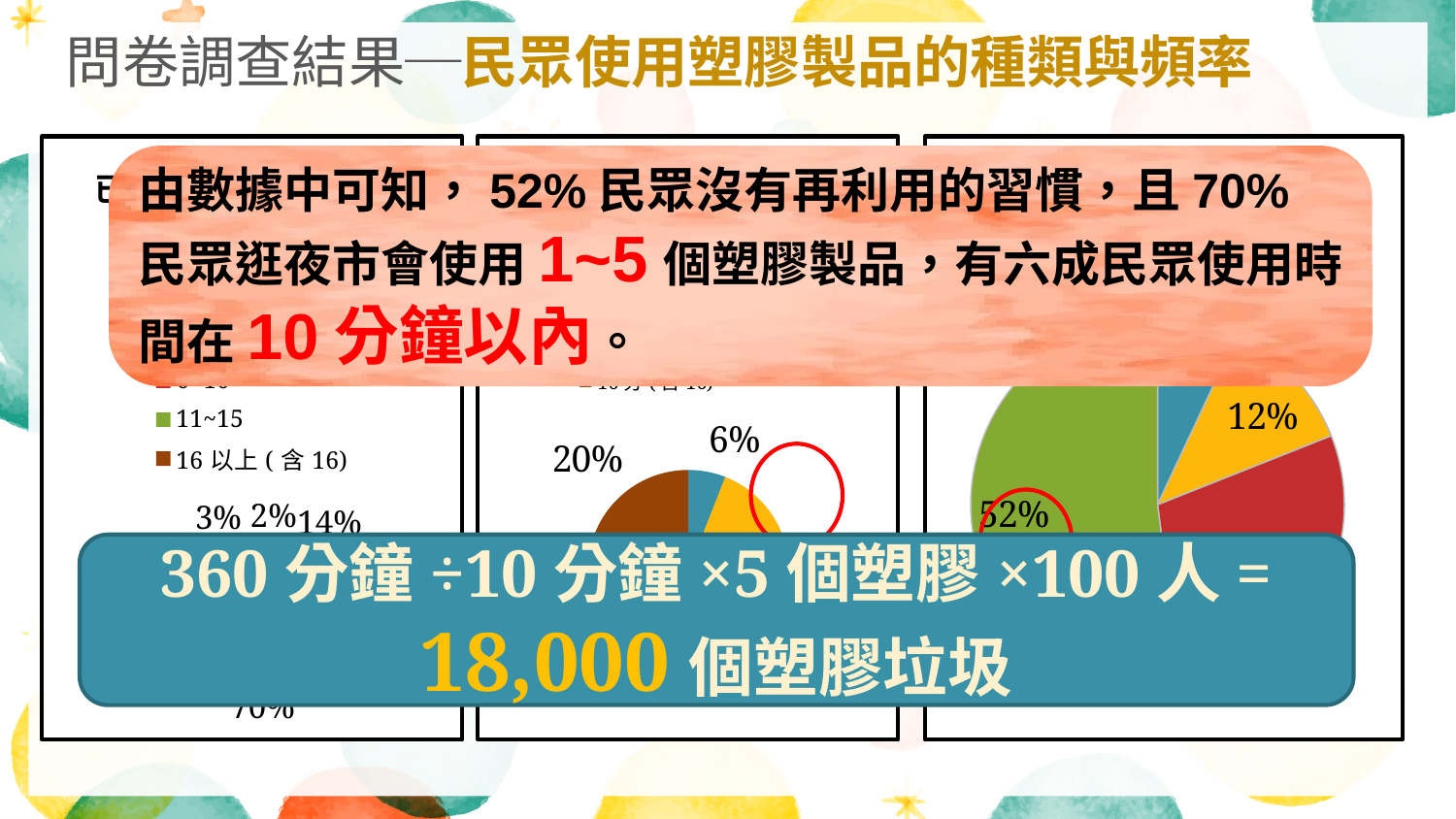

問卷調查結果─民眾使用塑膠製品的種類與頻率

### Chart: 已使用塑膠餐具或包裝個數

| Category |  |
|---|---|
| 目前沒用到 | 0.14 |
| 1~5 | 0.7000000000000006 |
| 6~10 | 0.11 |
| 11~15 | 0.030000000000000002 |
| 16以上(含16) | 0.02000000000000001 |

### Chart: 平均使用時間(分鐘)

| Category |  |
|---|---|
| 都不拿 | 0.06000000000000003 |
| 1~5 | 0.330000000000001 |
| 6~10 | 0.3000000000000003 |
| 11~15 | 0.11 |
| 16分(含16) | 0.2 |

### Chart: 再利 用的頻率

| Category |  |
|---|---|
| 總是如此 | 0.07000000000000002 |
| 常常如此 | 0.12000000000000002 |
| 偶爾如此 | 0.2900000000000003 |
| 從不如此 | 0.52 |
由數據中可知，52%民眾沒有再利用的習慣，且70%民眾逛夜市會使用1~5個塑膠製品，有六成民眾使用時間在10分鐘以內。

360分鐘÷10分鐘×5個塑膠×100人=
18,000個塑膠垃圾